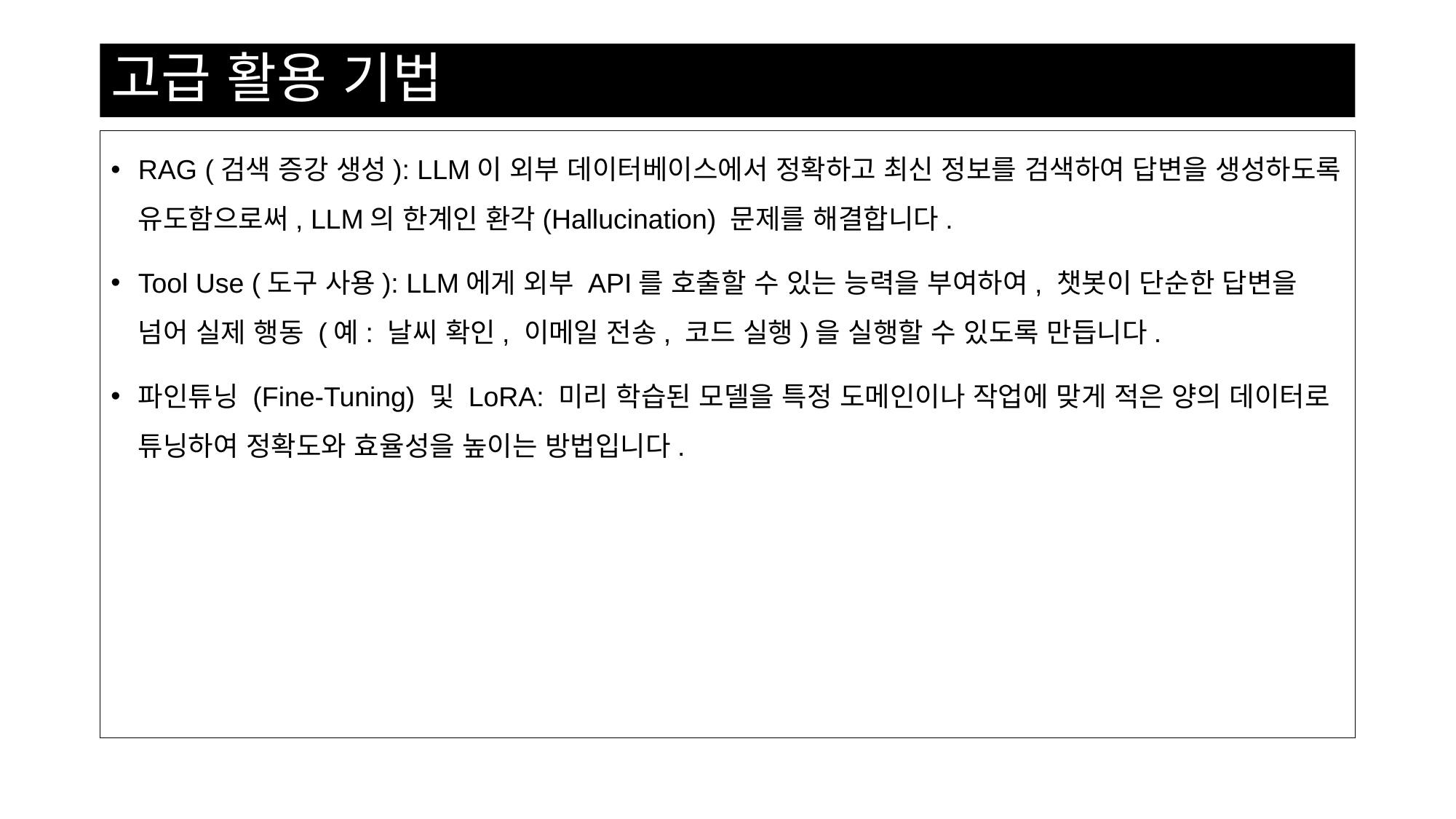

# 고급 활용 기법
RAG (검색 증강 생성): LLM이 외부 데이터베이스에서 정확하고 최신 정보를 검색하여 답변을 생성하도록 유도함으로써, LLM의 한계인 환각(Hallucination) 문제를 해결합니다.
Tool Use (도구 사용): LLM에게 외부 API를 호출할 수 있는 능력을 부여하여, 챗봇이 단순한 답변을 넘어 실제 행동 (예: 날씨 확인, 이메일 전송, 코드 실행)을 실행할 수 있도록 만듭니다.
파인튜닝 (Fine-Tuning) 및 LoRA: 미리 학습된 모델을 특정 도메인이나 작업에 맞게 적은 양의 데이터로 튜닝하여 정확도와 효율성을 높이는 방법입니다.